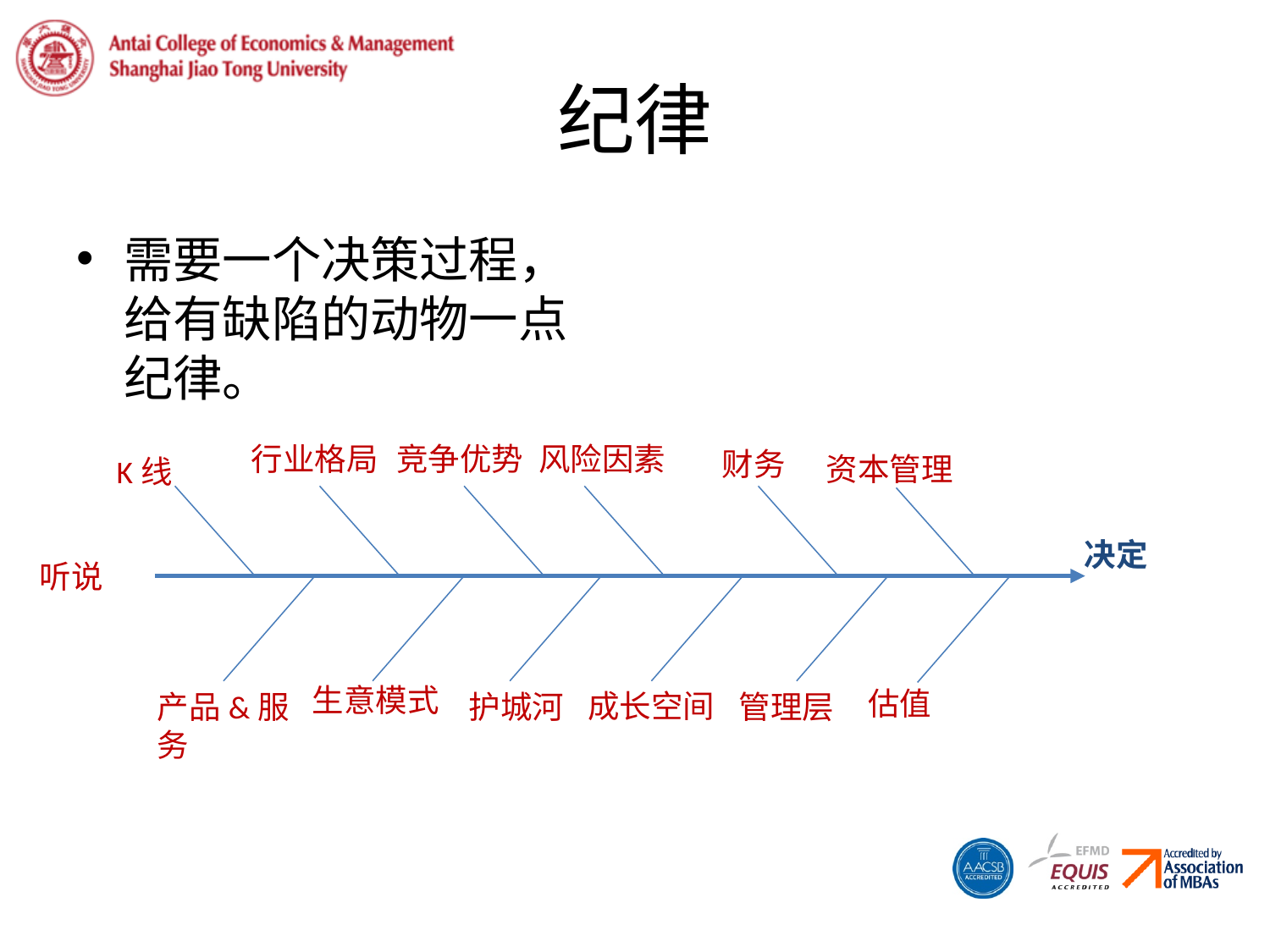

# 纪律
需要一个决策过程，给有缺陷的动物一点纪律。
行业格局
竞争优势
风险因素
财务
资本管理
K线
决定
听说
生意模式
估值
成长空间
护城河
产品&服务
管理层